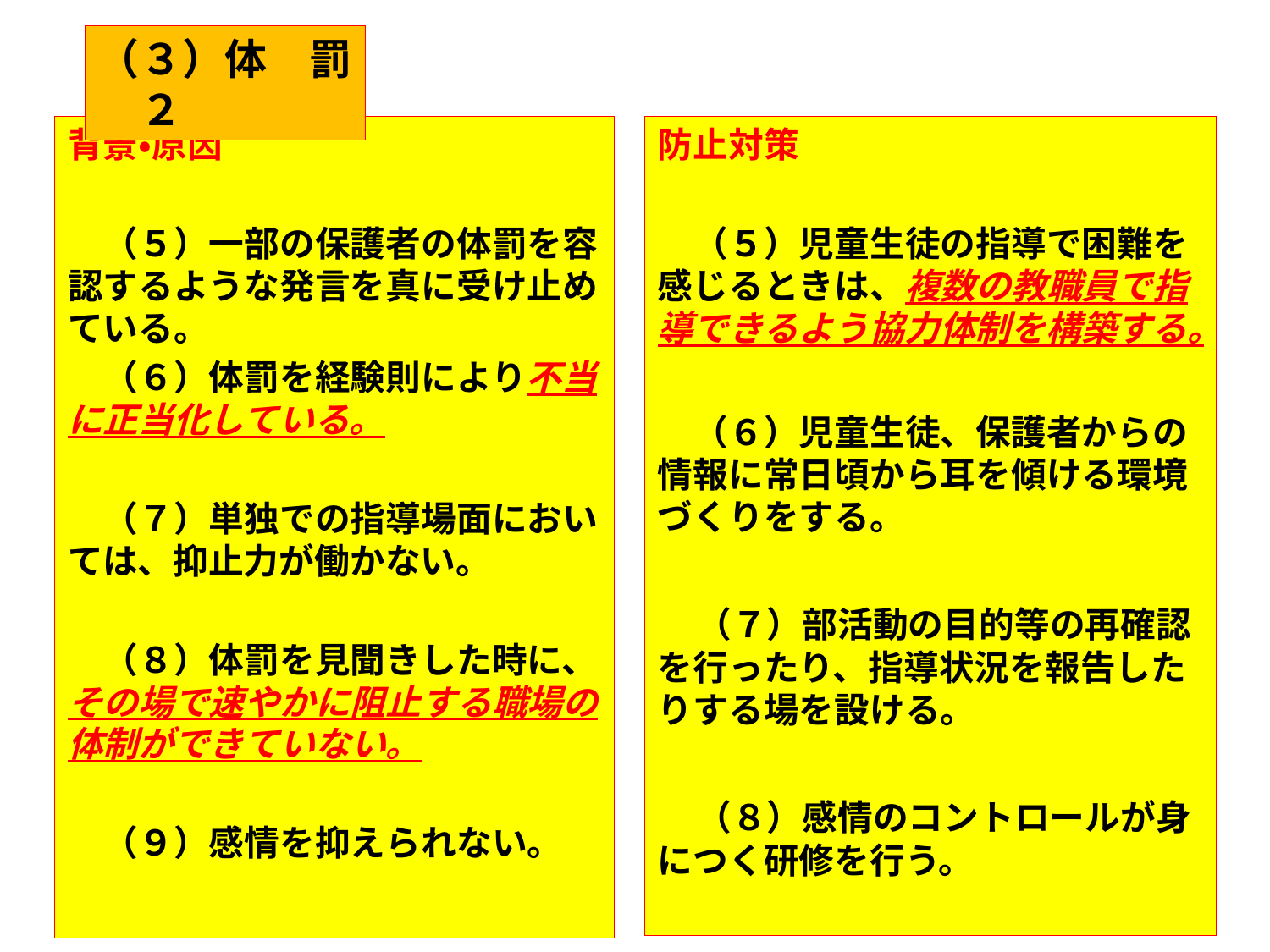

（３）体　罰　２
背景・原因

　（５）一部の保護者の体罰を容認するような発言を真に受け止めている。
　（６）体罰を経験則により不当に正当化している。

　（７）単独での指導場面においては、抑止力が働かない。

　（８）体罰を見聞きした時に、その場で速やかに阻止する職場の体制ができていない。

　（９）感情を抑えられない。
防止対策

　（５）児童生徒の指導で困難を感じるときは、複数の教職員で指導できるよう協力体制を構築する。

　（６）児童生徒、保護者からの情報に常日頃から耳を傾ける環境づくりをする。

　（７）部活動の目的等の再確認を行ったり、指導状況を報告したりする場を設ける。

　（８）感情のコントロールが身につく研修を行う。